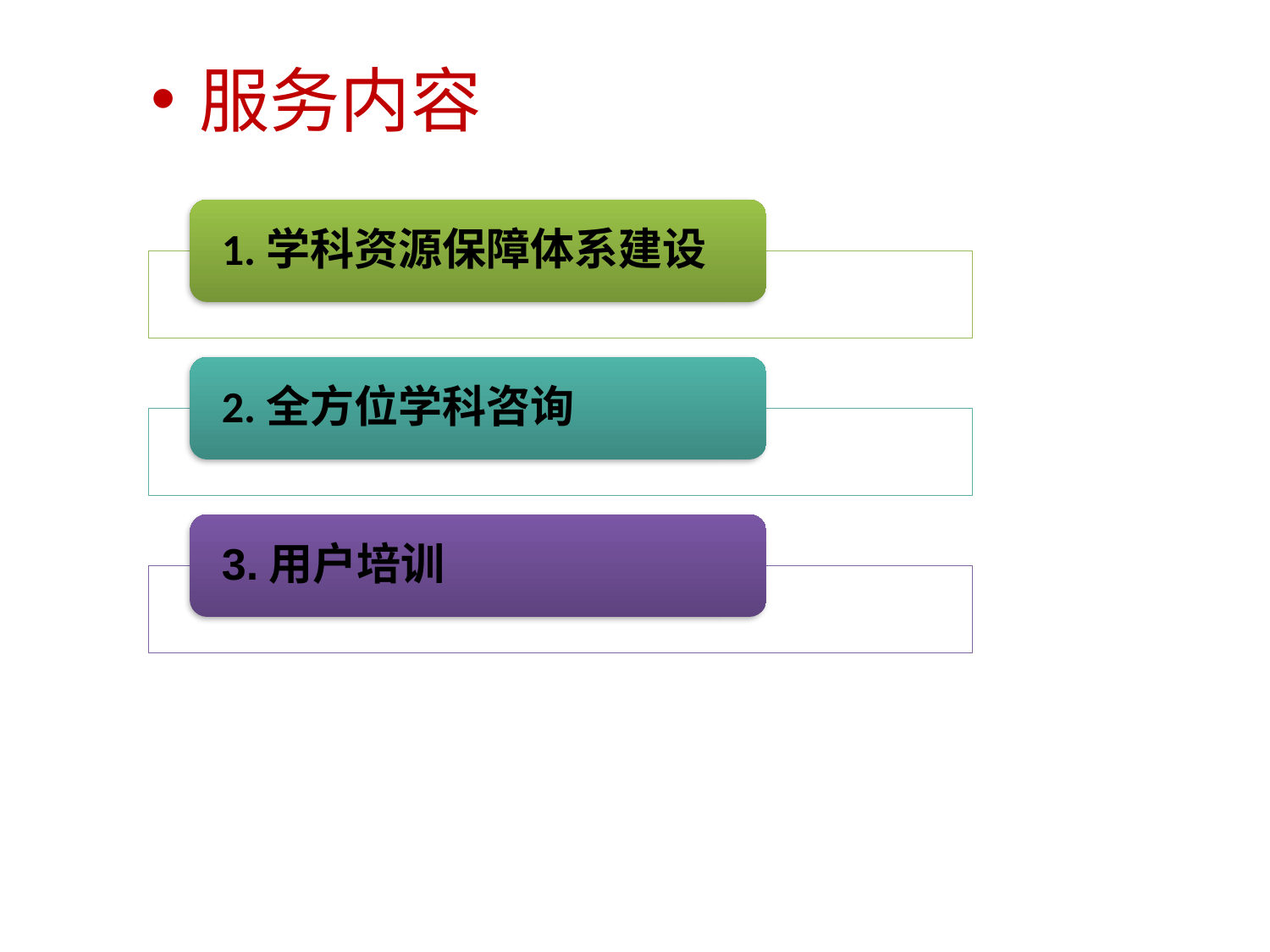

服务内容
1.学科资源保障体系建设
2.全方位学科咨询
3.用户培训
Back to
school